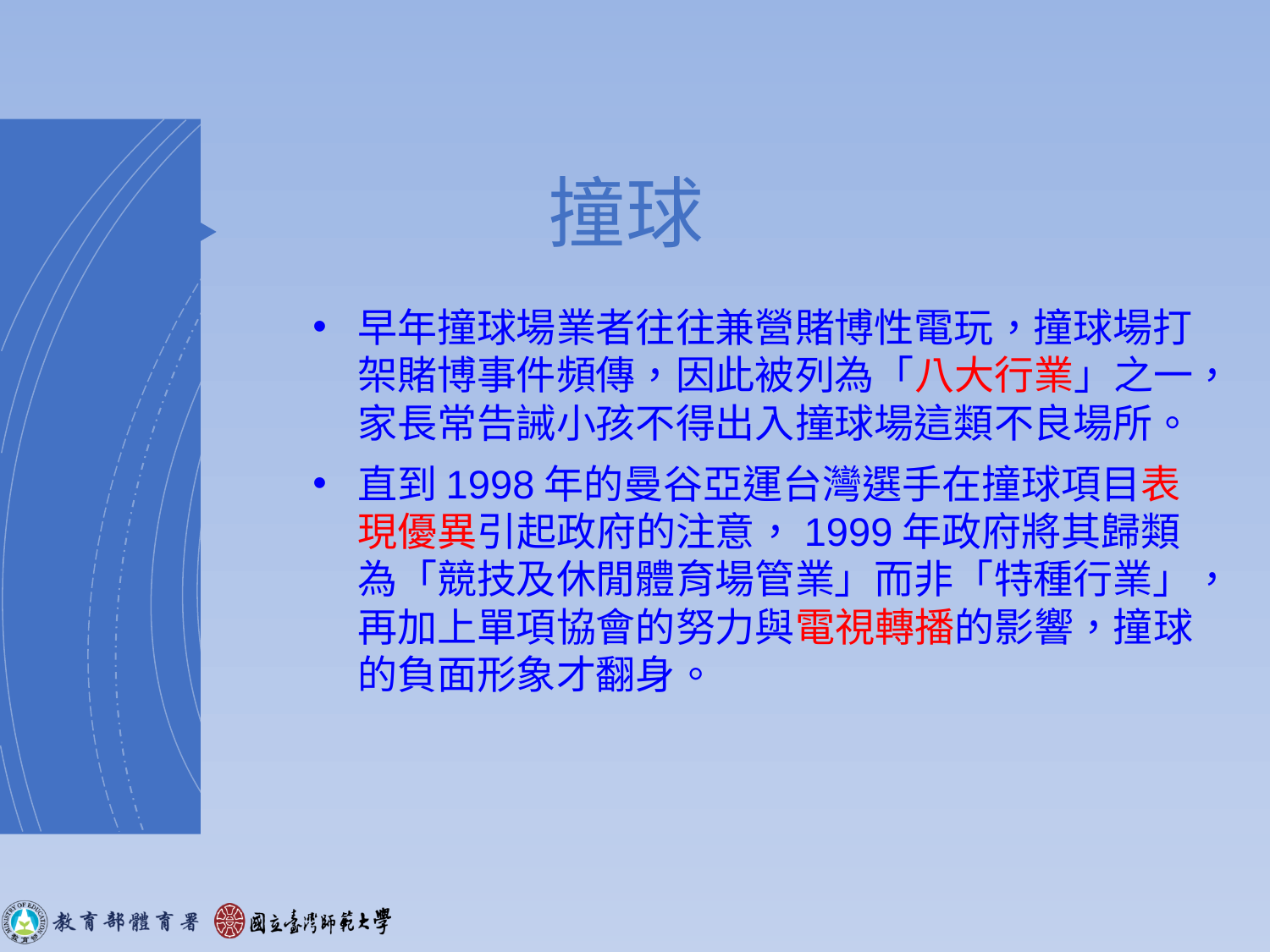

# 撞球

早年撞球場業者往往兼營賭博性電玩，撞球場打架賭博事件頻傳，因此被列為「八大行業」之一，家長常告誡小孩不得出入撞球場這類不良場所。
直到1998年的曼谷亞運台灣選手在撞球項目表現優異引起政府的注意，1999年政府將其歸類為「競技及休閒體育場管業」而非「特種行業」，再加上單項協會的努力與電視轉播的影響，撞球的負面形象才翻身。